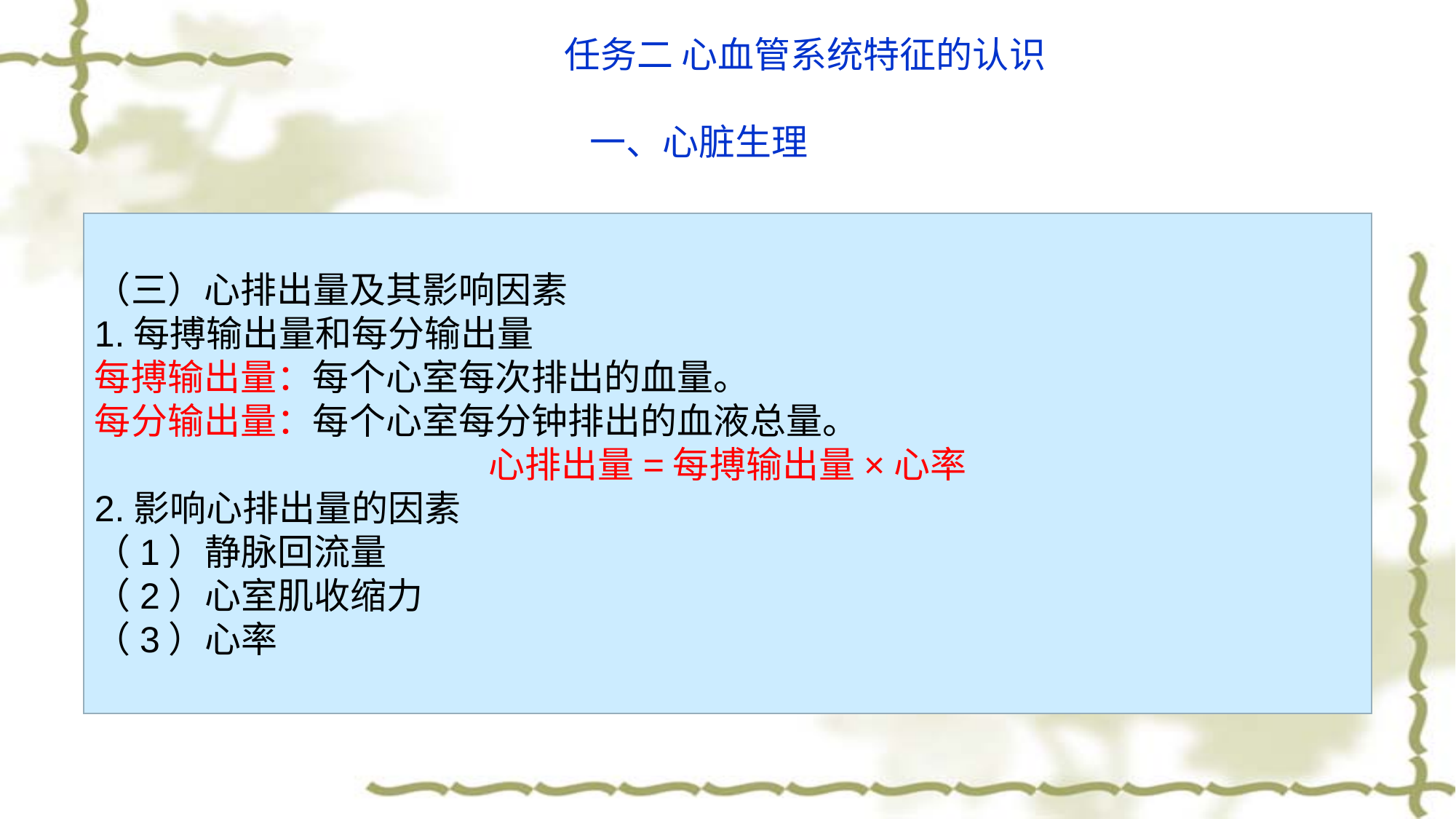

任务二 心血管系统特征的认识

  一、心脏生理
（三）心排出量及其影响因素
1.每搏输出量和每分输出量
每搏输出量：每个心室每次排出的血量。
每分输出量：每个心室每分钟排出的血液总量。
心排出量=每搏输出量×心率
2.影响心排出量的因素
（1）静脉回流量
（2）心室肌收缩力
（3）心率